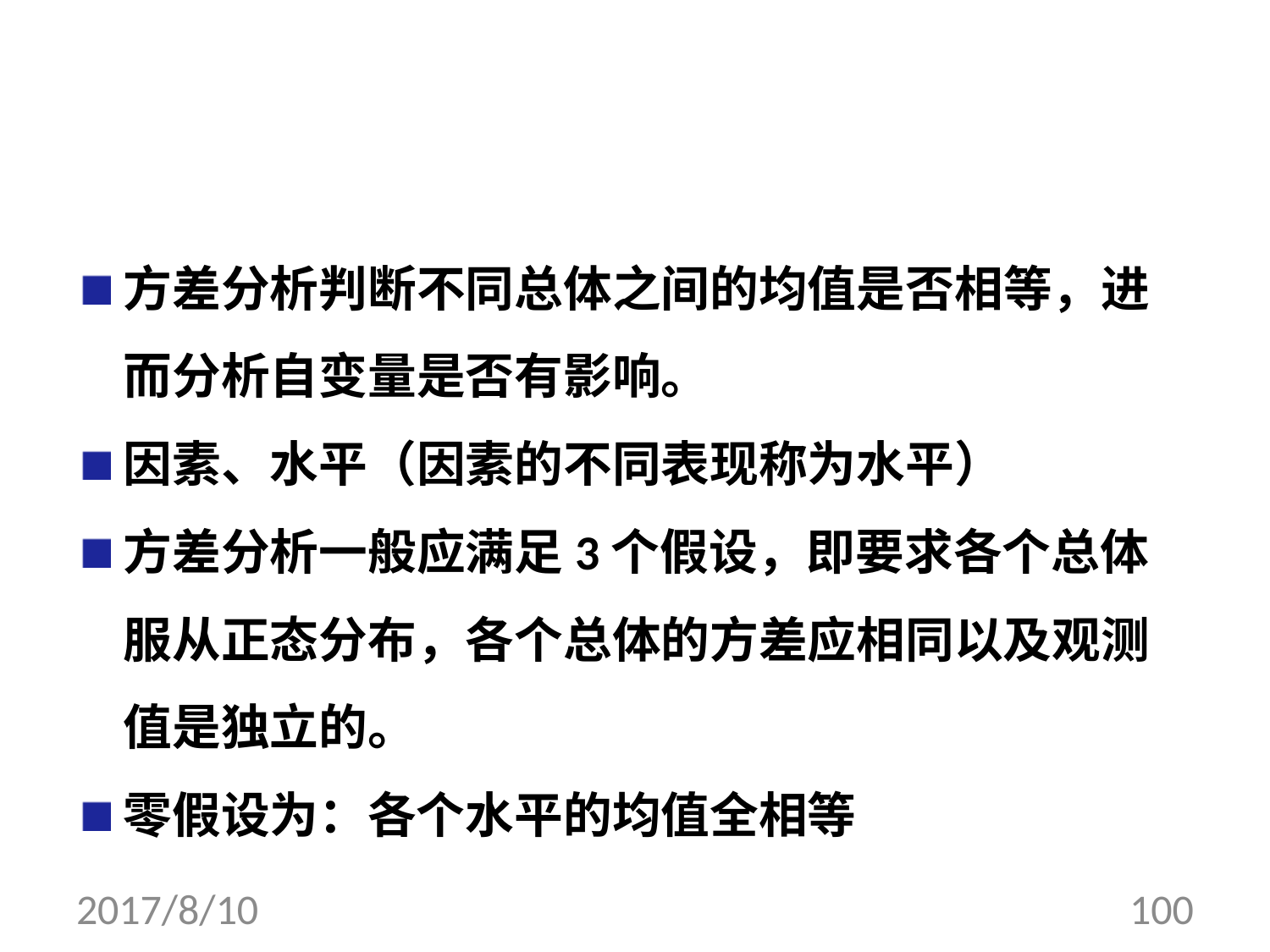

#
方差分析判断不同总体之间的均值是否相等，进而分析自变量是否有影响。
因素、水平（因素的不同表现称为水平）
方差分析一般应满足3个假设，即要求各个总体服从正态分布，各个总体的方差应相同以及观测值是独立的。
零假设为：各个水平的均值全相等

2017/8/10
100